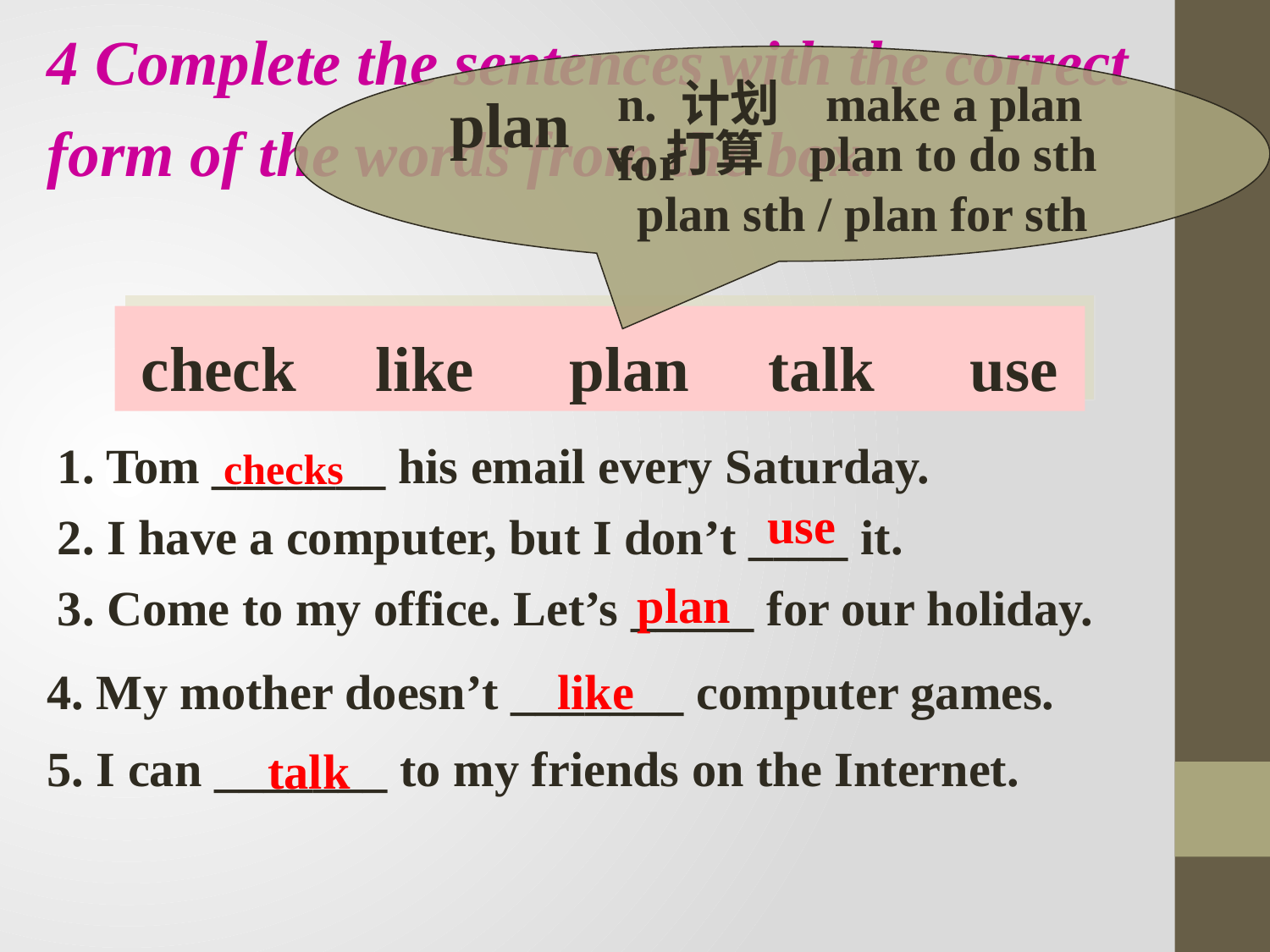

4 Complete the sentences with the correct form of the words from the box.
plan
n. 计划   make a plan for
v. 打算   plan to do sth
plan sth / plan for sth
check     like      plan     talk      use
1. Tom _______ his email every Saturday.
2. I have a computer, but I don’t ____ it.
3. Come to my office. Let’s _____ for our holiday.
checks
use
plan
4. My mother doesn’t _______ computer games.
5. I can _______ to my friends on the Internet.
like
talk